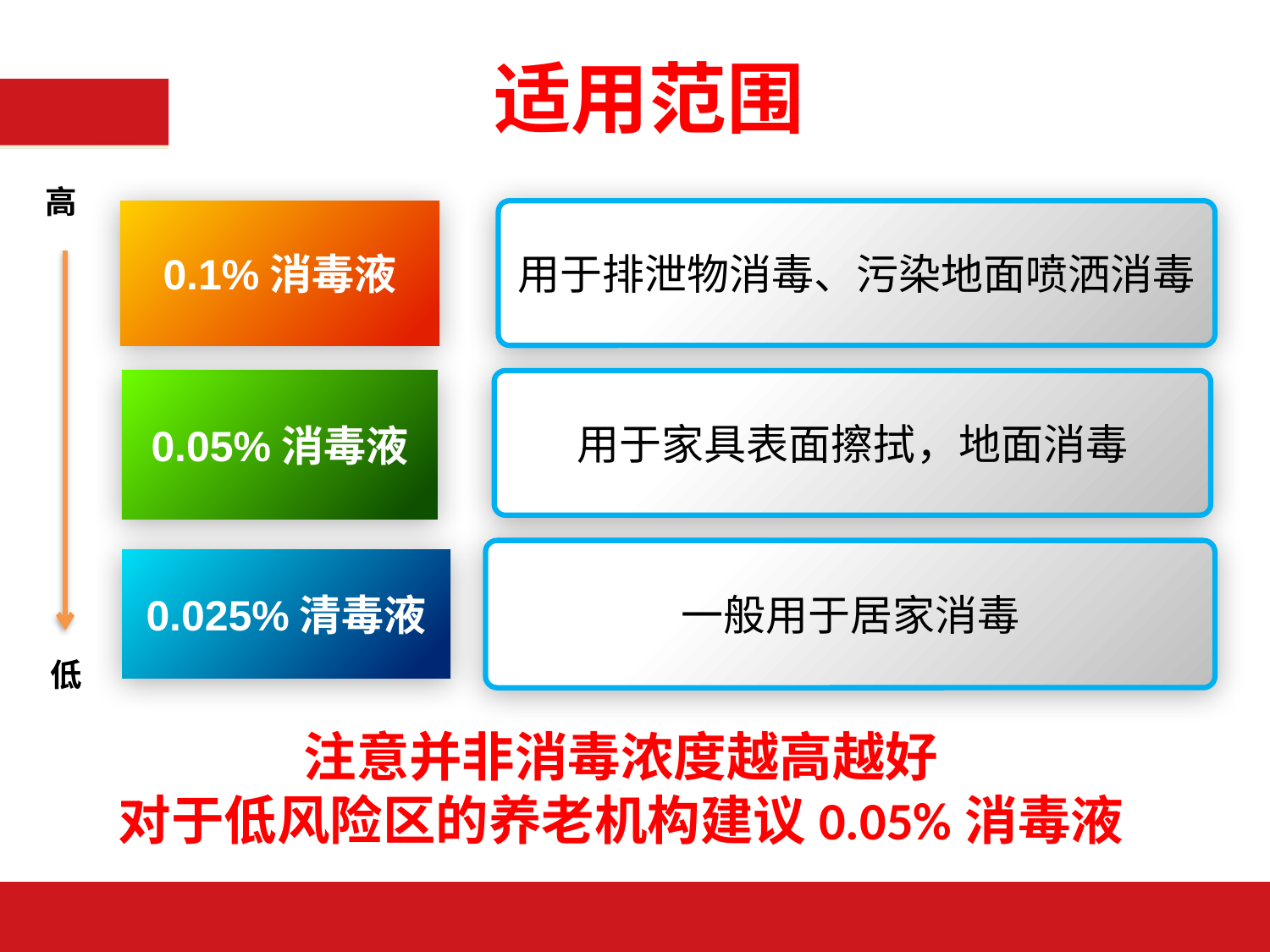

# 适用范围
高
0.1%消毒液
用于排泄物消毒、污染地面喷洒消毒
0.05%消毒液
用于家具表面擦拭，地面消毒
一般用于居家消毒
0.025%清毒液
低
注意并非消毒浓度越高越好
对于低风险区的养老机构建议0.05%消毒液